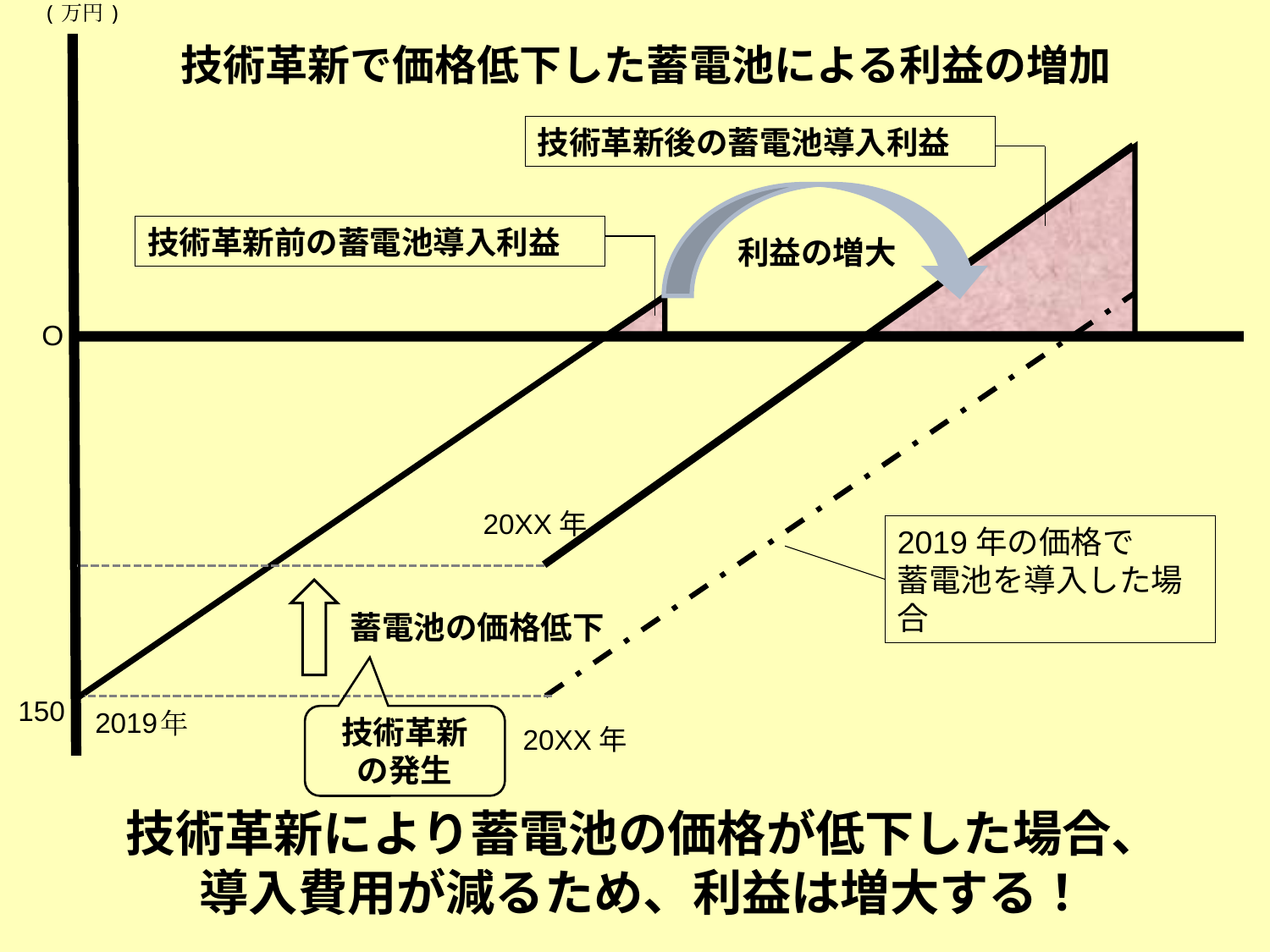

(万円)
技術革新で価格低下した蓄電池による利益の増加

O

150

2019
年
技術革新後の蓄電池導入利益

技術革新前の蓄電池導入利益
利益の増大

20XX年
2019年の価格で
蓄電池を導入した場合
蓄電池の価格低下

技術革新
の発生
20XX年
技術革新により蓄電池の価格が低下した場合、
導入費用が減るため、利益は増大する！